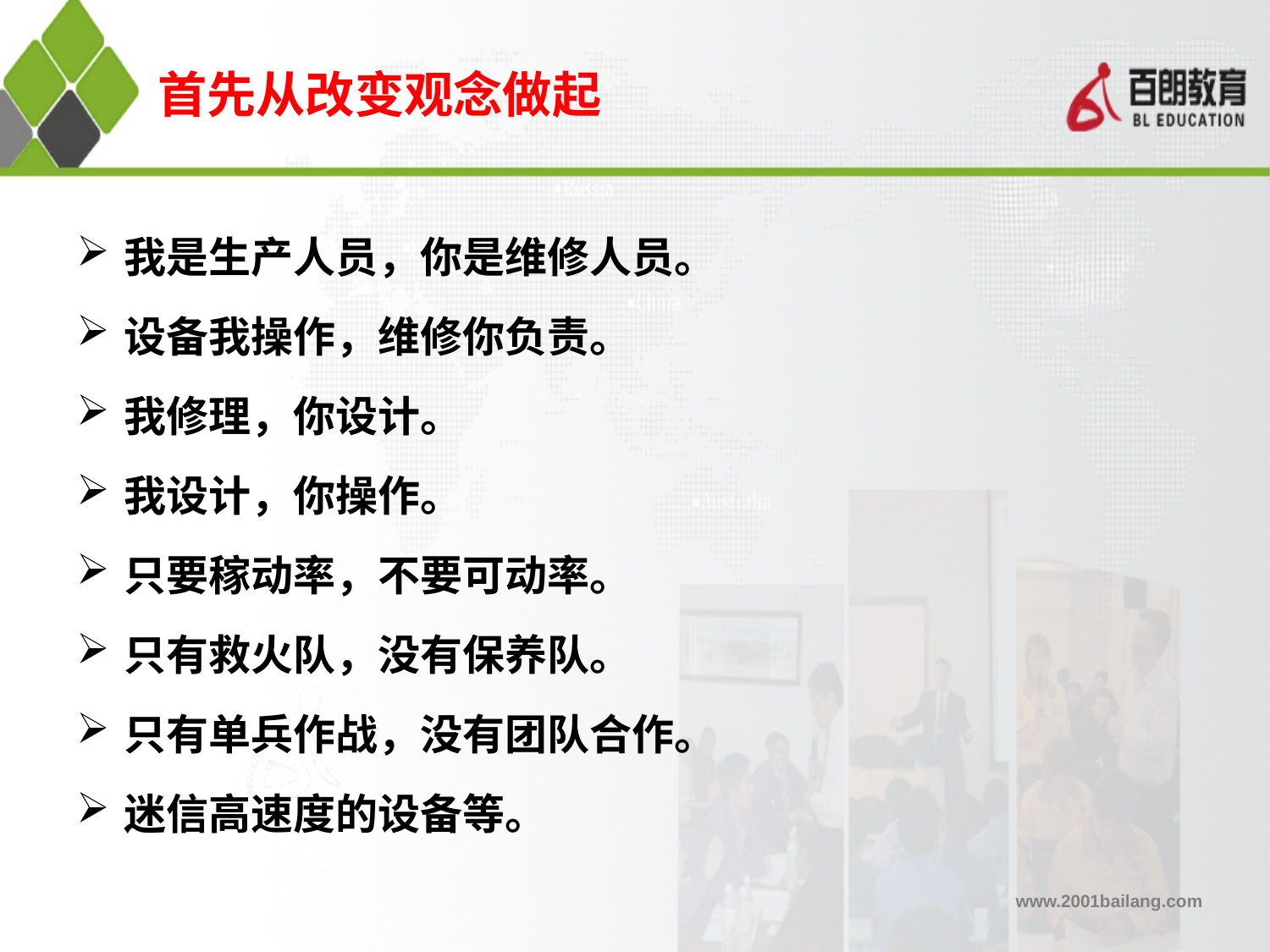

# 首先从改变观念做起
我是生产人员，你是维修人员。
设备我操作，维修你负责。
我修理，你设计。
我设计，你操作。
只要稼动率，不要可动率。
只有救火队，没有保养队。
只有单兵作战，没有团队合作。
迷信高速度的设备等。